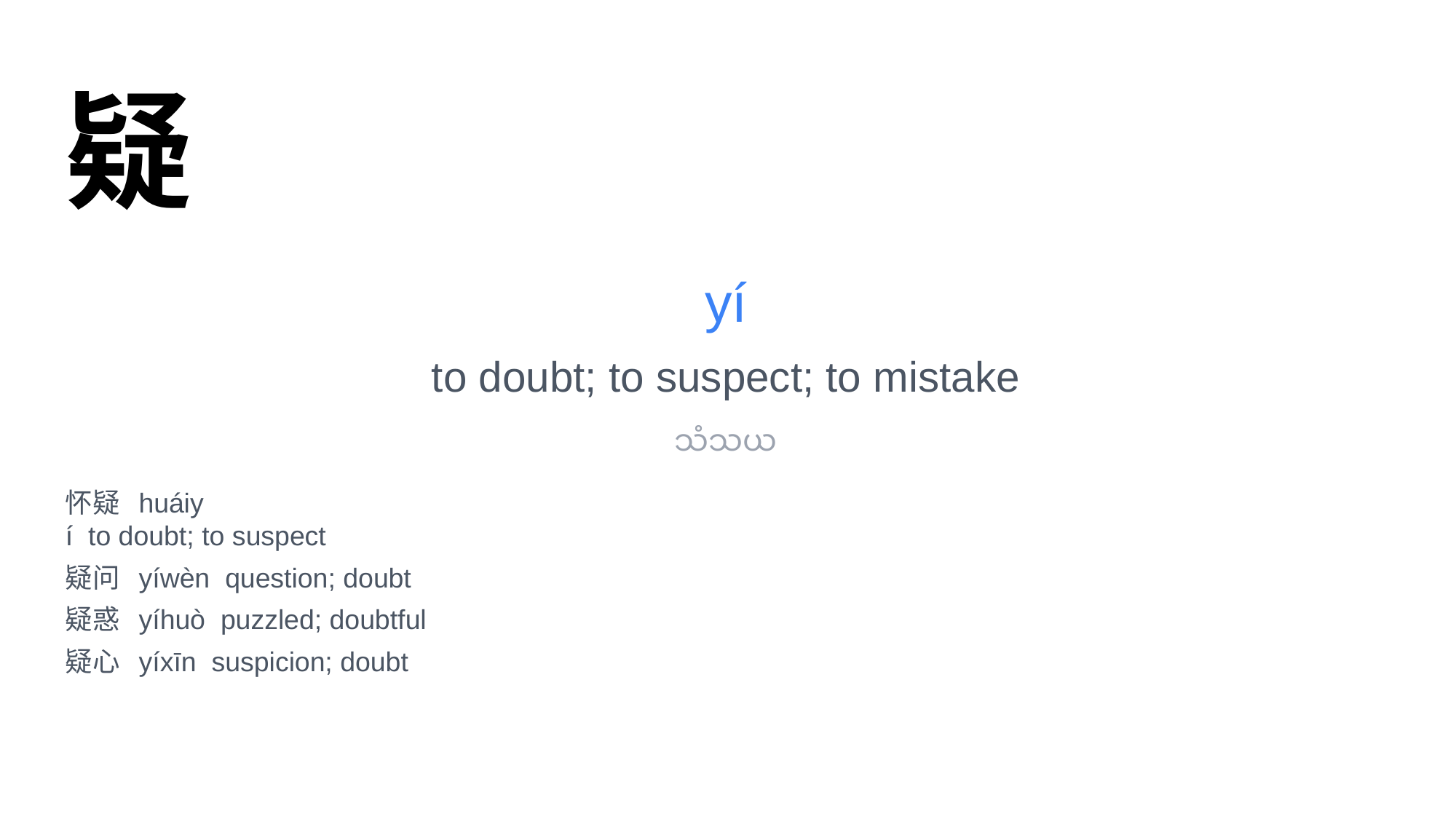

疑
yí
to doubt; to suspect; to mistake
သံသယ
怀疑  huáiy
í  to doubt; to suspect
疑问  yíwèn  question; doubt
疑惑  yíhuò  puzzled; doubtful
疑心  yíxīn  suspicion; doubt